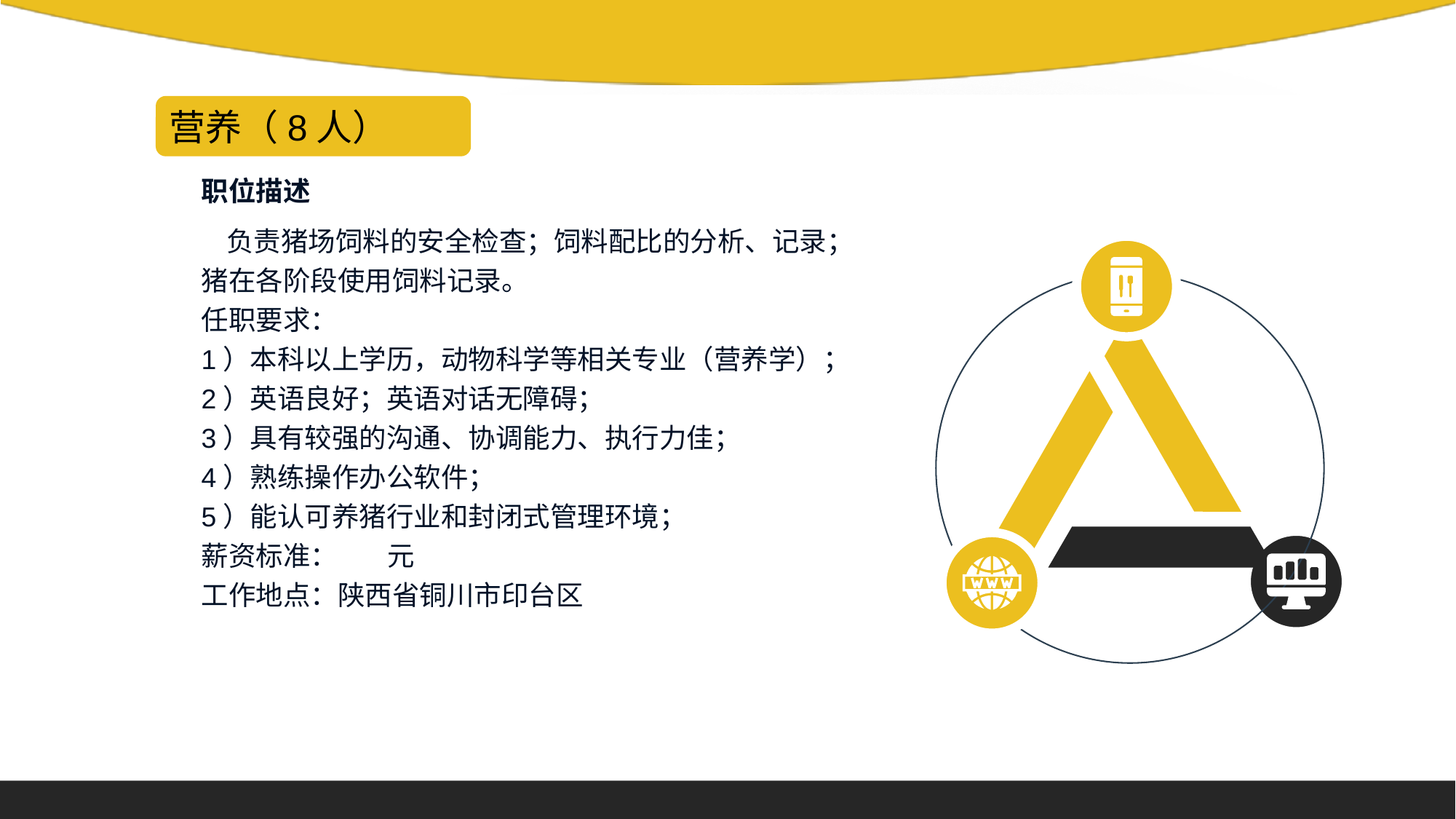

营养（8人）
职位描述
   负责猪场饲料的安全检查；饲料配比的分析、记录；
猪在各阶段使用饲料记录。
任职要求：
1）本科以上学历，动物科学等相关专业（营养学）；
2）英语良好；英语对话无障碍；
3）具有较强的沟通、协调能力、执行力佳；
4）熟练操作办公软件；
5）能认可养猪行业和封闭式管理环境；
薪资标准：        元
工作地点：陕西省铜川市印台区